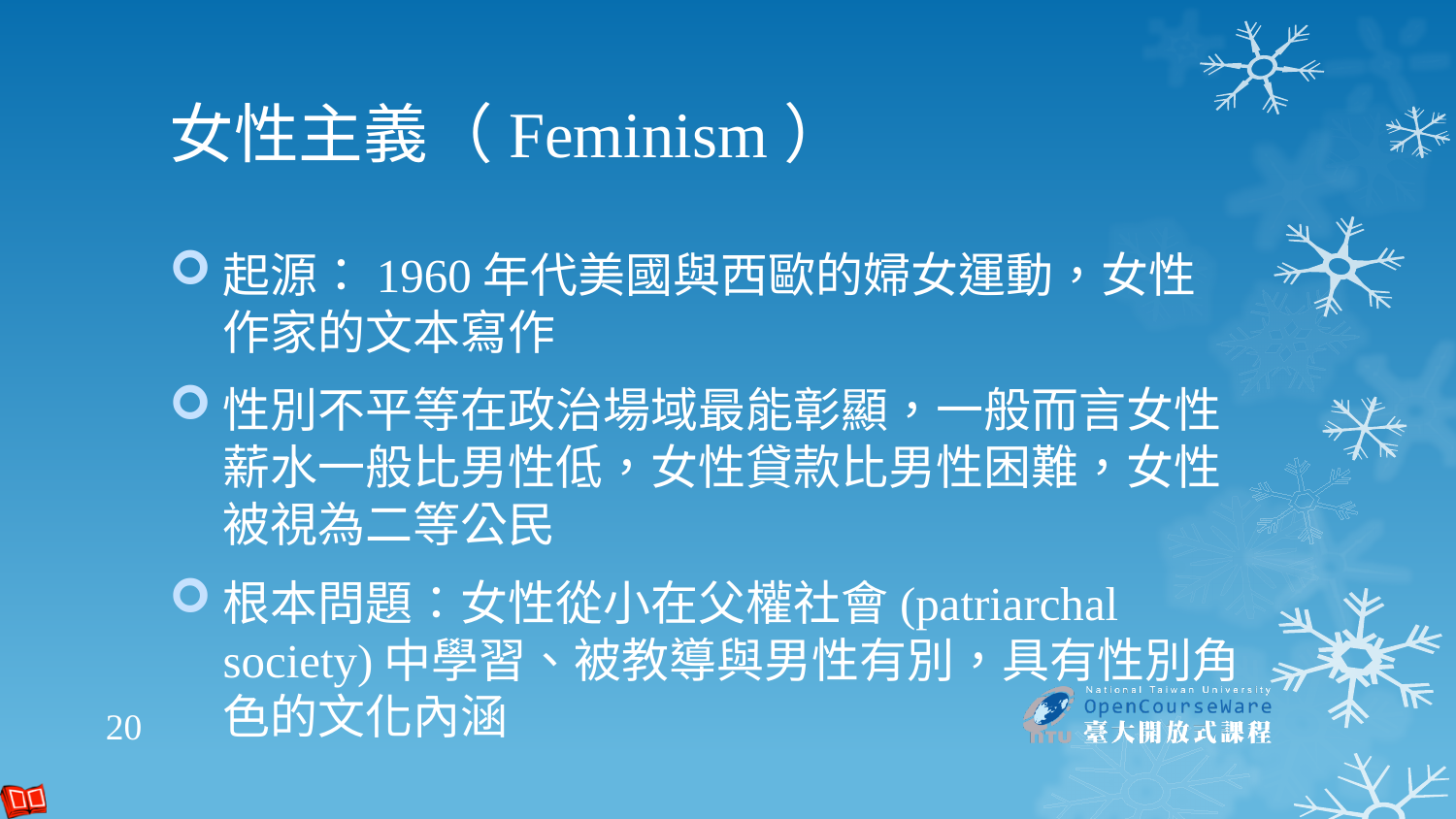

# 女性主義（Feminism）
起源：1960年代美國與西歐的婦女運動，女性作家的文本寫作
性別不平等在政治場域最能彰顯，一般而言女性薪水一般比男性低，女性貸款比男性困難，女性被視為二等公民
根本問題：女性從小在父權社會(patriarchal society)中學習、被教導與男性有別，具有性別角色的文化內涵

20